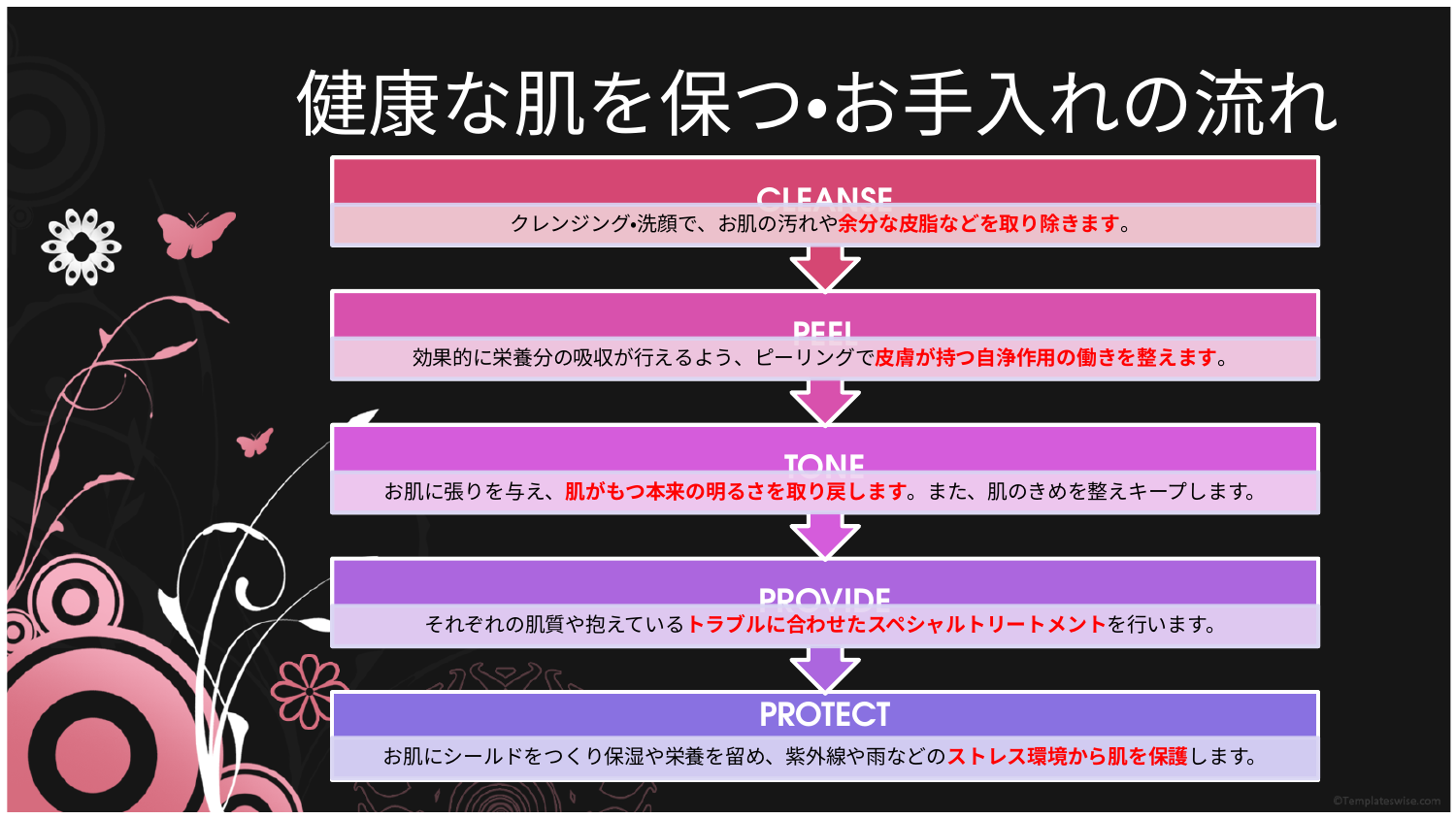

# 健康な肌を保つ・お手入れの流れ
PROTECT
お肌にシールドをつくり保湿や栄養を留め、紫外線や雨などのストレス環境から肌を保護します。
PROVIDE
それぞれの肌質や抱えているトラブルに合わせたスペシャルトリートメントを行います。
TONE
お肌に張りを与え、肌がもつ本来の明るさを取り戻します。また、肌のきめを整えキープします。
PEEL
効果的に栄養分の吸収が行えるよう、ピーリングで皮膚が持つ自浄作用の働きを整えます。
CLEANSE
クレンジング・洗顔で、お肌の汚れや余分な皮脂などを取り除きます。